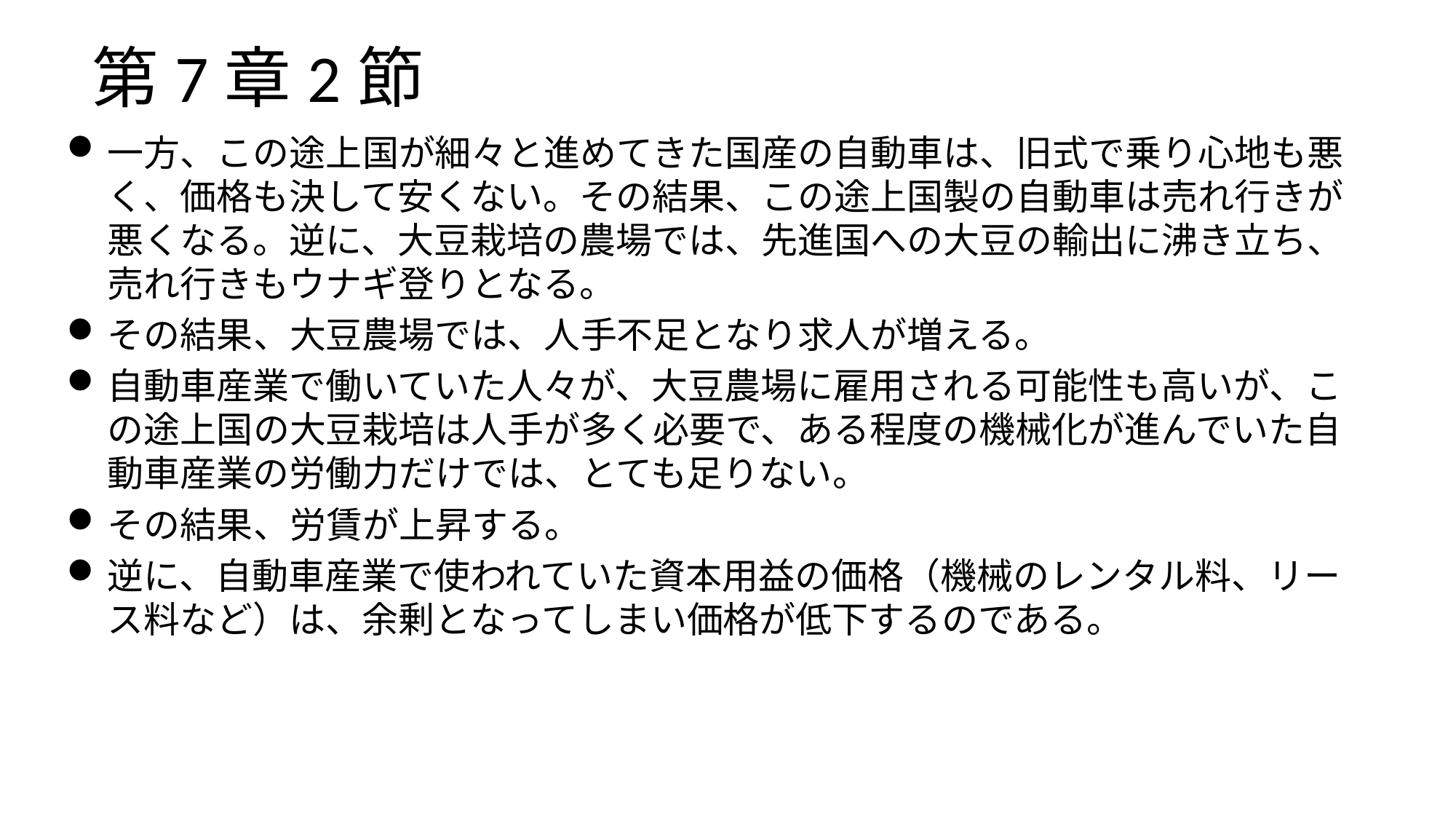

# 第7章2節
一方、この途上国が細々と進めてきた国産の自動車は、旧式で乗り心地も悪く、価格も決して安くない。その結果、この途上国製の自動車は売れ行きが悪くなる。逆に、大豆栽培の農場では、先進国への大豆の輸出に沸き立ち、売れ行きもウナギ登りとなる。
その結果、大豆農場では、人手不足となり求人が増える。
自動車産業で働いていた人々が、大豆農場に雇用される可能性も高いが、この途上国の大豆栽培は人手が多く必要で、ある程度の機械化が進んでいた自動車産業の労働力だけでは、とても足りない。
その結果、労賃が上昇する。
逆に、自動車産業で使われていた資本用益の価格（機械のレンタル料、リース料など）は、余剰となってしまい価格が低下するのである。